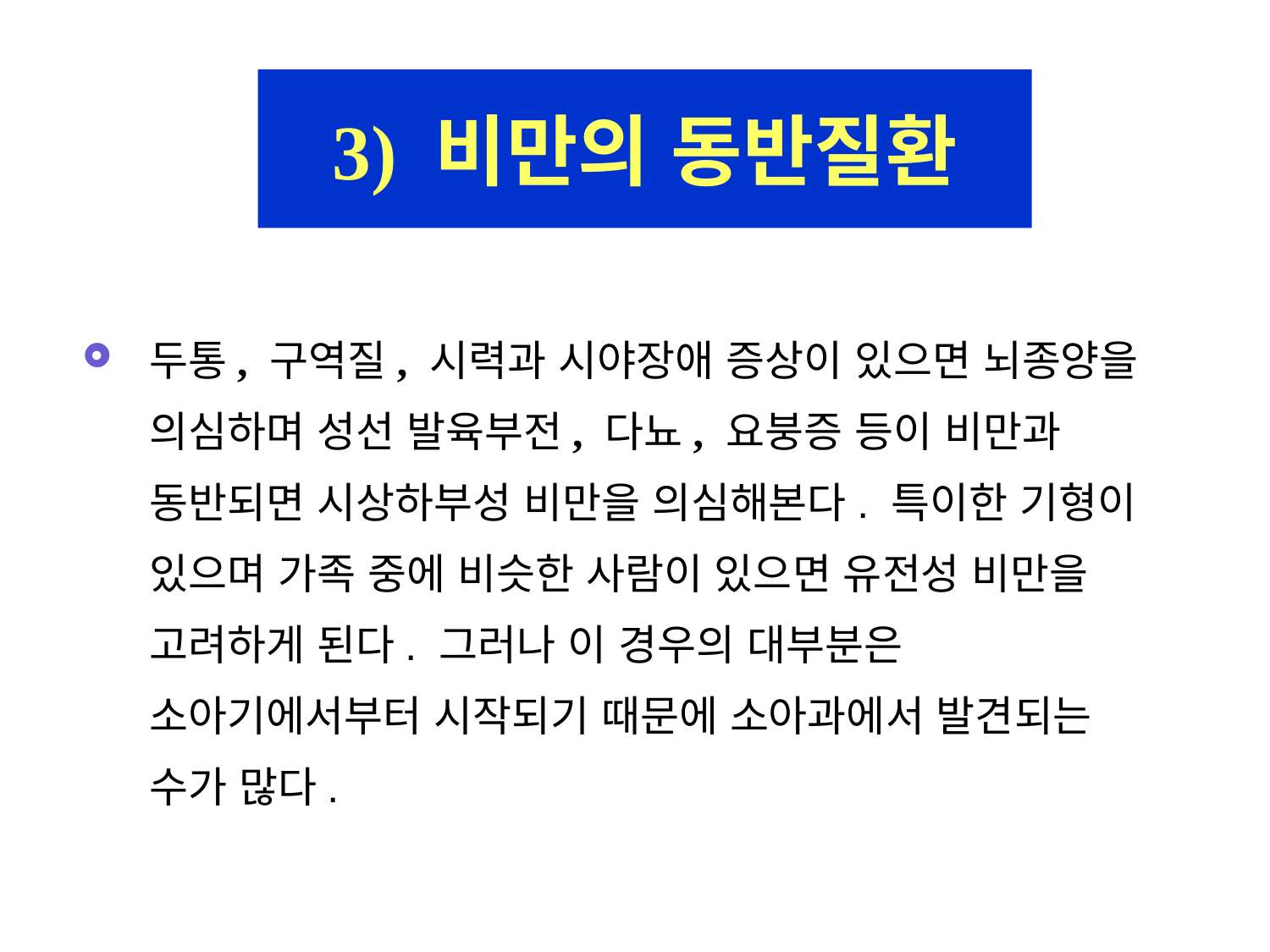

3) 비만의 동반질환
두통, 구역질, 시력과 시야장애 증상이 있으면 뇌종양을 의심하며 성선 발육부전, 다뇨, 요붕증 등이 비만과 동반되면 시상하부성 비만을 의심해본다. 특이한 기형이 있으며 가족 중에 비슷한 사람이 있으면 유전성 비만을 고려하게 된다. 그러나 이 경우의 대부분은 소아기에서부터 시작되기 때문에 소아과에서 발견되는 수가 많다.